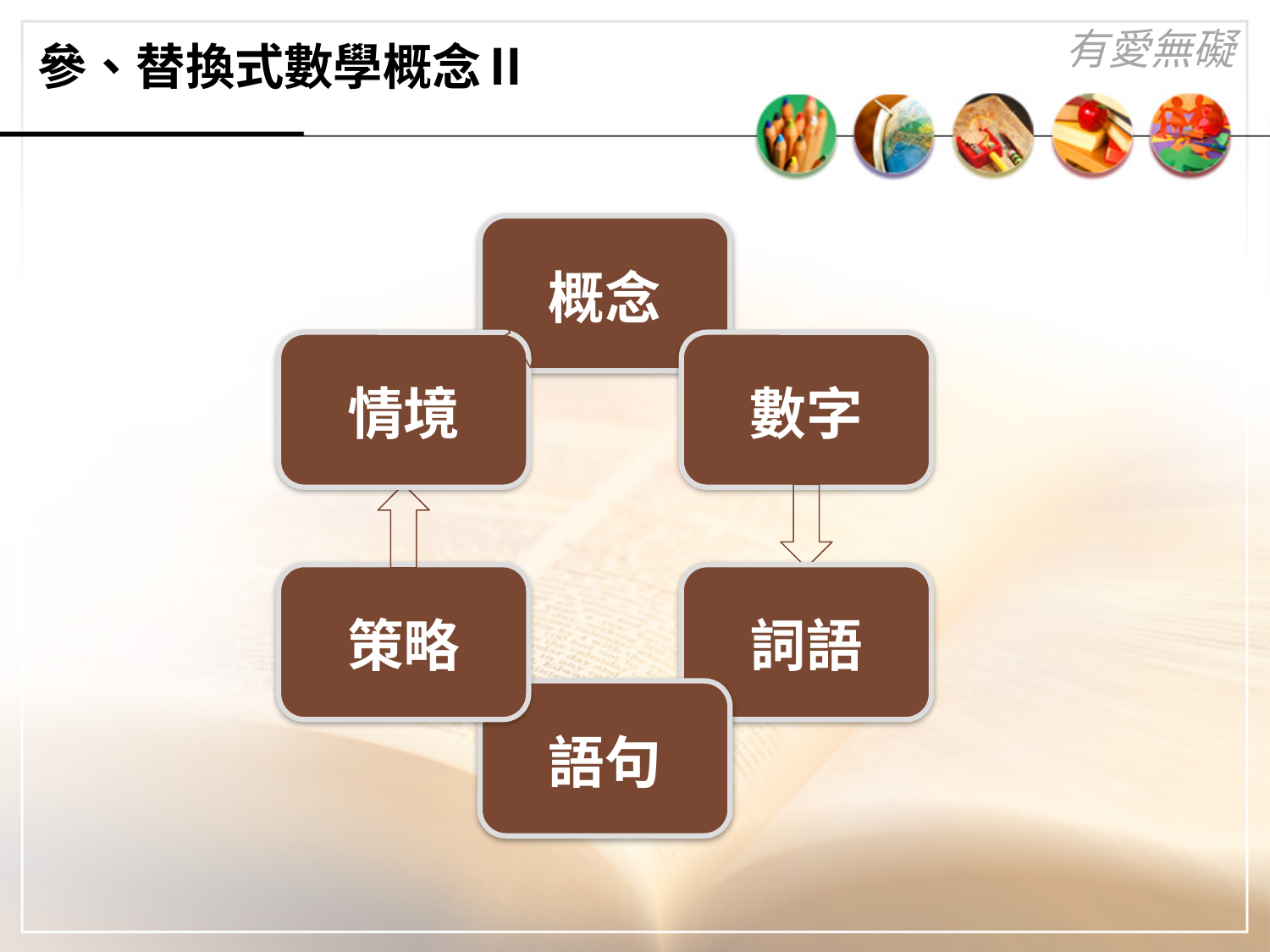

# 參、替換式數學概念Ⅱ
概念
數字
情境
詞語
策略
語句